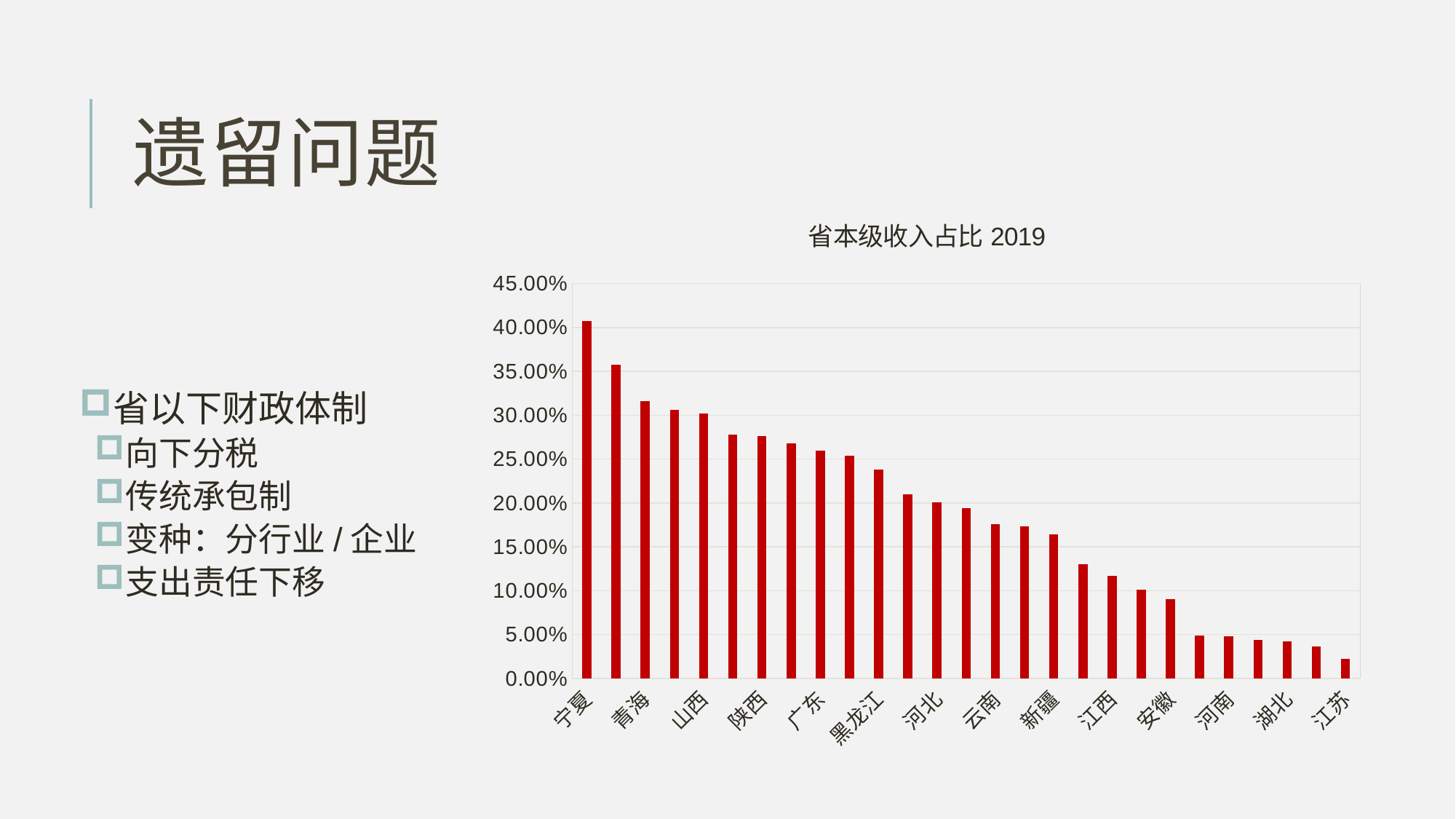

# 遗留问题

### Chart: 省本级收入占比2019

| Category | 省本级收入占比 |
|---|---|
| 宁夏 | 0.407 |
| 海南 | 0.358 |
| 青海 | 0.316 |
| 内蒙古 | 0.306 |
| 山西 | 0.302 |
| 甘肃 | 0.278 |
| 陕西 | 0.276 |
| 吉林 | 0.268 |
| 广东 | 0.26 |
| 贵州 | 0.254 |
| 黑龙江 | 0.238 |
| 广西 | 0.21 |
| 河北 | 0.201 |
| 四川 | 0.194 |
| 云南 | 0.176 |
| 湖南 | 0.173 |
| 新疆 | 0.164 |
| 西藏 | 0.13 |
| 江西 | 0.117 |
| 福建 | 0.101 |
| 安徽 | 0.09 |
| 浙江 | 0.049 |
| 河南 | 0.048 |
| 辽宁 | 0.044 |
| 湖北 | 0.042 |
| 山东 | 0.036 |
| 江苏 | 0.022 |
省以下财政体制
向下分税
传统承包制
变种：分行业/企业
支出责任下移